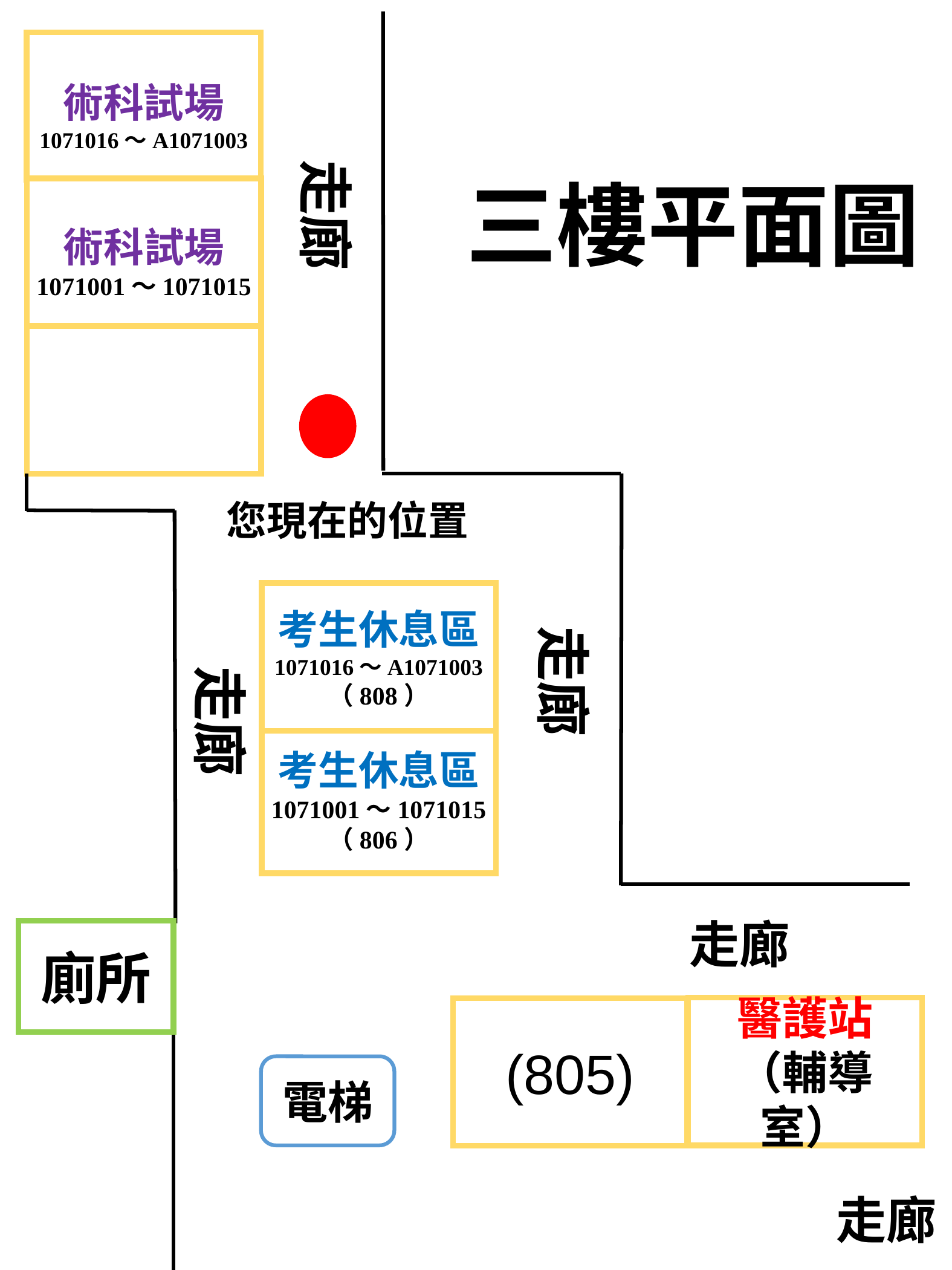

術科試場
1071016～A1071003

走廊
三樓平面圖

術科試場
1071001～1071015

您現在的位置
考生休息區
1071016～A1071003
（808）
走廊
走廊
考生休息區
1071001～1071015
（806）
走廊
廁所
醫護站
（輔導室）
(805)
電梯
走廊